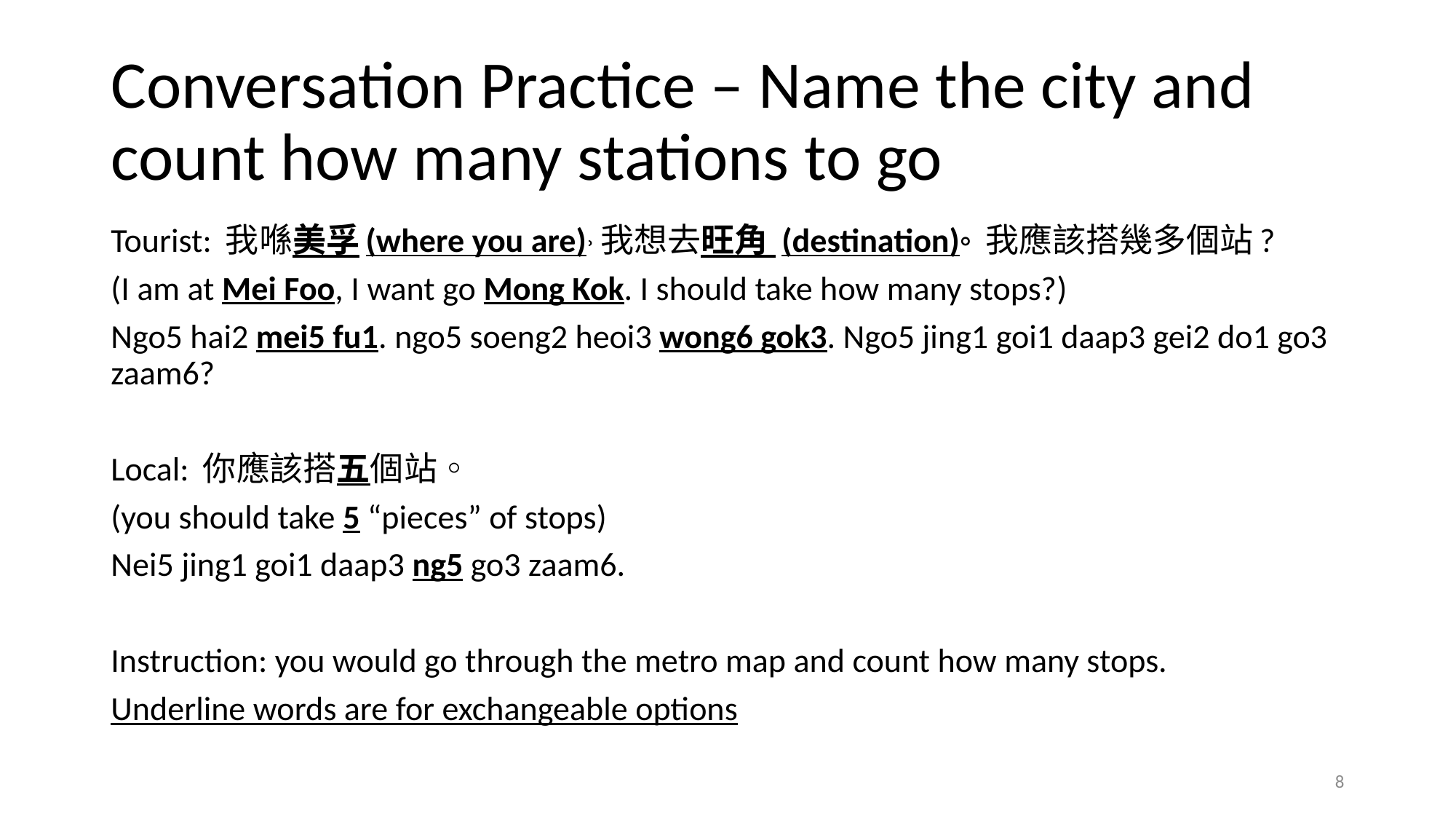

# Conversation Practice – Name the city and count how many stations to go
Tourist: 我喺美孚(where you are)˒我想去旺角 (destination)◦ 我應該搭幾多個站?
(I am at Mei Foo, I want go Mong Kok. I should take how many stops?)
Ngo5 hai2 mei5 fu1. ngo5 soeng2 heoi3 wong6 gok3. Ngo5 jing1 goi1 daap3 gei2 do1 go3 zaam6?

Local: 你應該搭五個站◦
(you should take 5 “pieces” of stops)
Nei5 jing1 goi1 daap3 ng5 go3 zaam6.

Instruction: you would go through the metro map and count how many stops.
Underline words are for exchangeable options

8